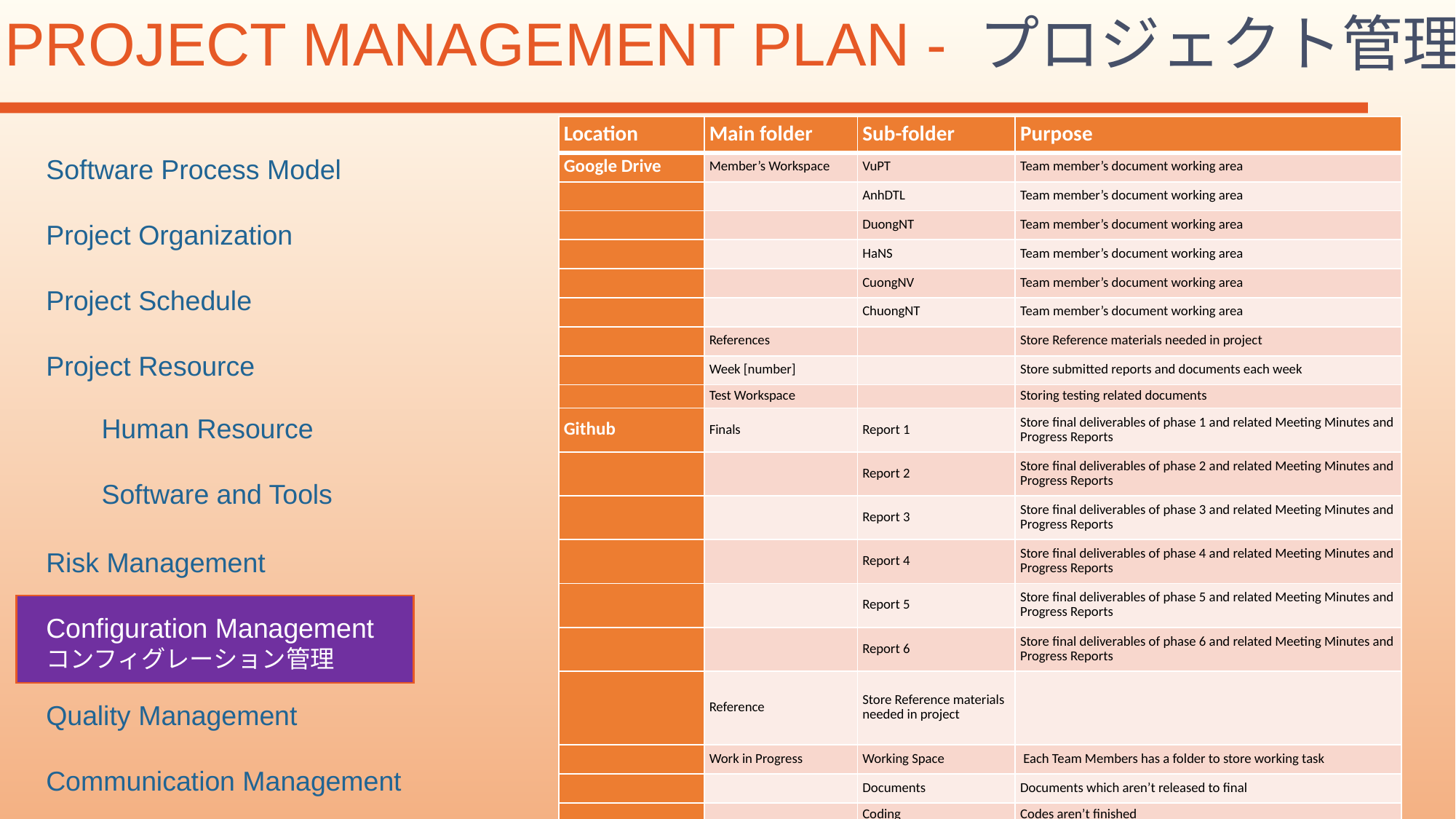

2. PROJECT MANAGEMENT PLAN - プロジェクト管理

| Location | Main folder | Sub-folder | Purpose |
| --- | --- | --- | --- |
| Google Drive | Member’s Workspace | VuPT | Team member’s document working area |
|  |  | AnhDTL | Team member’s document working area |
|  |  | DuongNT | Team member’s document working area |
|  |  | HaNS | Team member’s document working area |
|  |  | CuongNV | Team member’s document working area |
|  |  | ChuongNT | Team member’s document working area |
|  | References |  | Store Reference materials needed in project |
|  | Week [number] |  | Store submitted reports and documents each week |
|  | Test Workspace |  | Storing testing related documents |
| Github | Finals | Report 1 | Store final deliverables of phase 1 and related Meeting Minutes and Progress Reports |
|  |  | Report 2 | Store final deliverables of phase 2 and related Meeting Minutes and Progress Reports |
|  |  | Report 3 | Store final deliverables of phase 3 and related Meeting Minutes and Progress Reports |
|  |  | Report 4 | Store final deliverables of phase 4 and related Meeting Minutes and Progress Reports |
|  |  | Report 5 | Store final deliverables of phase 5 and related Meeting Minutes and Progress Reports |
|  |  | Report 6 | Store final deliverables of phase 6 and related Meeting Minutes and Progress Reports |
|  | Reference | Store Reference materials needed in project |  |
|  | Work in Progress | Working Space | Each Team Members has a folder to store working task |
|  |  | Documents | Documents which aren’t released to final |
|  |  | Coding | Codes aren’t finished |
Software Process Model

Project Organization

Project Schedule

Project Resource

Risk Management

Configuration Management
コンフィグレーション管理

Quality Management

Communication Management
Human Resource

Software and Tools